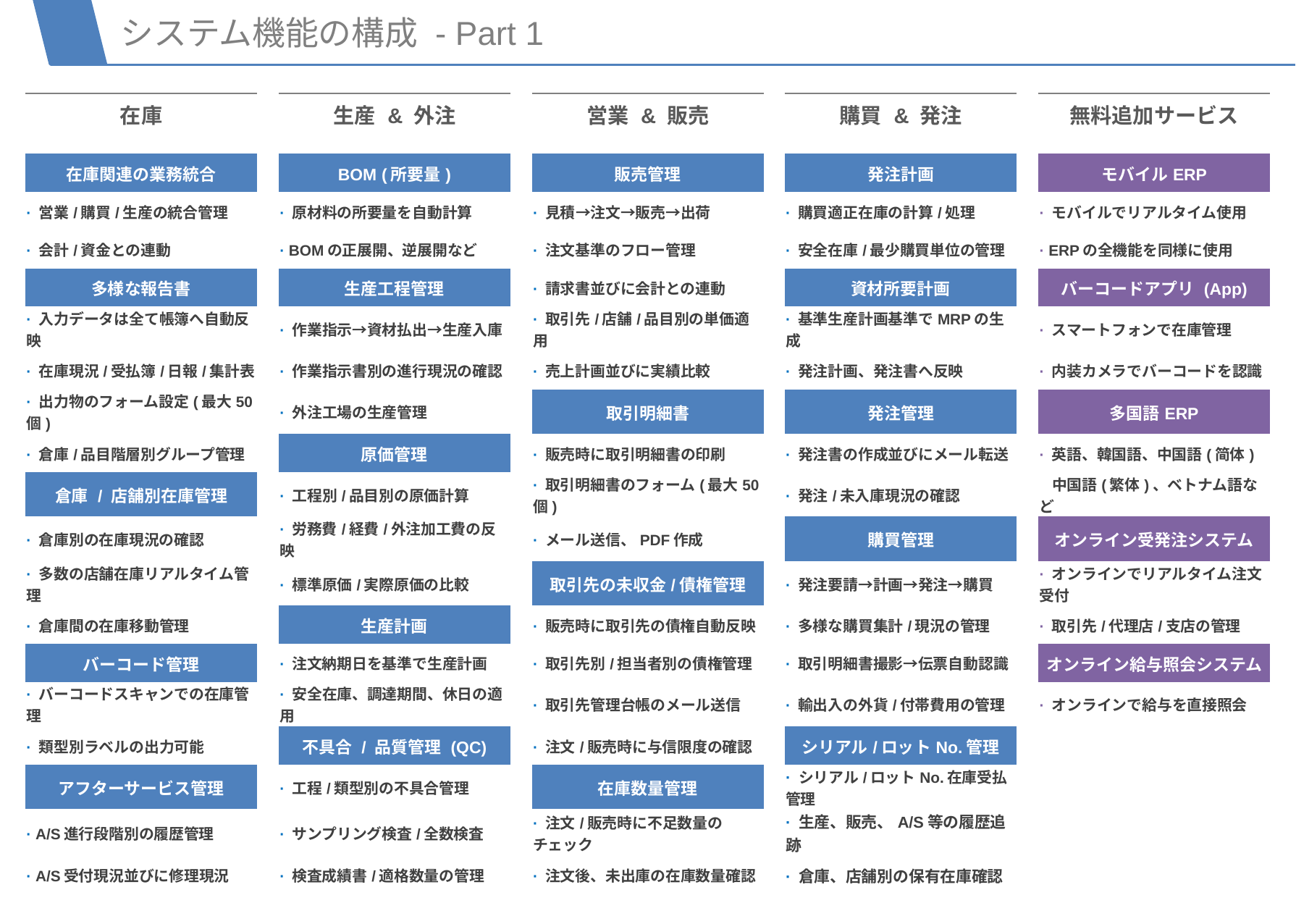

# システム機能の構成 - Part 1
| 在庫 |  | 生産 & 外注 |  | 営業 & 販売 |  | 購買 & 発注 |  | 無料追加サービス |
| --- | --- | --- | --- | --- | --- | --- | --- | --- |
|  |  |  |  |  |  |  |  |  |
| 在庫関連の業務統合 |  | BOM (所要量) |  | 販売管理 |  | 発注計画 |  | モバイルERP |
| · 営業/購買/生産の統合管理 |  | · 原材料の所要量を自動計算 |  | · 見積→注文→販売→出荷 |  | · 購買適正在庫の計算/処理 |  | · モバイルでリアルタイム使用 |
| · 会計/資金との連動 |  | · BOMの正展開、逆展開など |  | · 注文基準のフロー管理 |  | · 安全在庫/最少購買単位の管理 |  | · ERPの全機能を同様に使用 |
| 多様な報告書 |  | 生産工程管理 |  | · 請求書並びに会計との連動 |  | 資材所要計画 |  | バーコードアプリ (App) |
| · 入力データは全て帳簿へ自動反映 |  | · 作業指示→資材払出→生産入庫 |  | · 取引先/店舗/品目別の単価適用 |  | · 基準生産計画基準でMRPの生成 |  | · スマートフォンで在庫管理 |
| · 在庫現況/受払簿/日報/集計表 |  | · 作業指示書別の進行現況の確認 |  | · 売上計画並びに実績比較 |  | · 発注計画、発注書へ反映 |  | · 内装カメラでバーコードを認識 |
| · 出力物のフォーム設定(最大50個) |  | · 外注工場の生産管理 |  | 取引明細書 |  | 発注管理 |  | 多国語ERP |
| · 倉庫/品目階層別グループ管理 |  | 原価管理 |  | · 販売時に取引明細書の印刷 |  | · 発注書の作成並びにメール転送 |  | · 英語、韓国語、中国語(简体) |
| 倉庫 / 店舗別在庫管理 |  | · 工程別/品目別の原価計算 |  | · 取引明細書のフォーム(最大50個) |  | · 発注/未入庫現況の確認 |  | 中国語(繁体)、ベトナム語など |
| · 倉庫別の在庫現況の確認 |  | · 労務費/経費/外注加工費の反映 |  | · メール送信、PDF作成 |  | 購買管理 |  | オンライン受発注システム |
| · 多数の店舗在庫リアルタイム管理 |  | · 標準原価/実際原価の比較 |  | 取引先の未収金/債権管理 |  | · 発注要請→計画→発注→購買 |  | · オンラインでリアルタイム注文受付 |
| · 倉庫間の在庫移動管理 |  | 生産計画 |  | · 販売時に取引先の債権自動反映 |  | · 多様な購買集計/現況の管理 |  | · 取引先/代理店/支店の管理 |
| バーコード管理 |  | · 注文納期日を基準で生産計画 |  | · 取引先別/担当者別の債権管理 |  | · 取引明細書撮影→伝票自動認識 |  | オンライン給与照会システム |
| · バーコードスキャンでの在庫管理 |  | · 安全在庫、調達期間、休日の適用 |  | · 取引先管理台帳のメール送信 |  | · 輸出入の外貨/付帯費用の管理 |  | · オンラインで給与を直接照会 |
| · 類型別ラベルの出力可能 |  | 不具合 / 品質管理 (QC) |  | · 注文/販売時に与信限度の確認 |  | シリアル/ロットNo.管理 |  |  |
| アフターサービス管理 |  | · 工程/類型別の不具合管理 |  | 在庫数量管理 |  | · シリアル/ロットNo.在庫受払管理 |  |  |
| · A/S進行段階別の履歴管理 |  | · サンプリング検査/全数検査 |  | · 注文/販売時に不足数量のチェック |  | · 生産、販売、A/S等の履歴追跡 |  |  |
| · A/S受付現況並びに修理現況 |  | · 検査成績書/適格数量の管理 |  | · 注文後、未出庫の在庫数量確認 |  | · 倉庫、店舗別の保有在庫確認 |  |  |